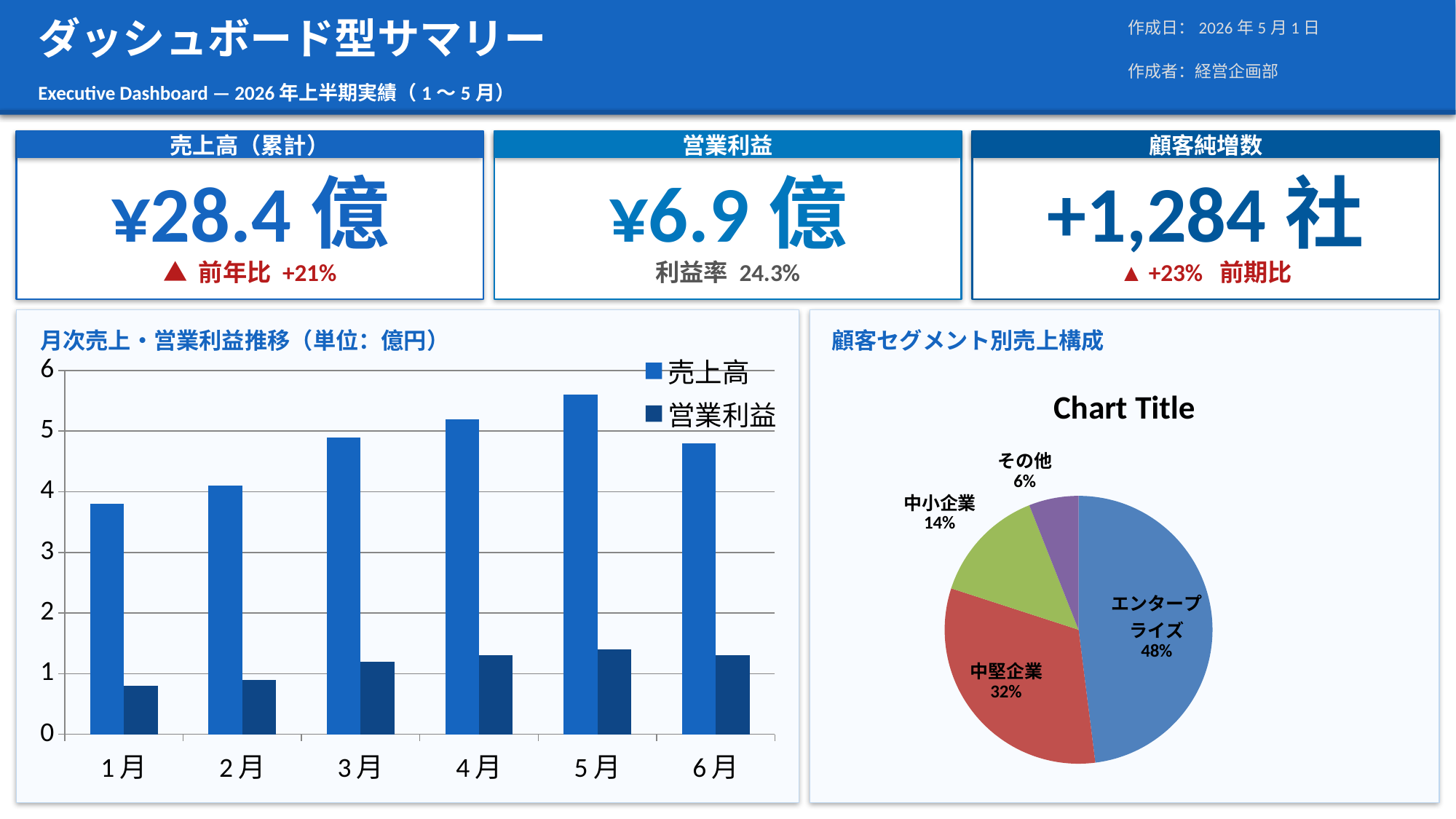

ダッシュボード型サマリー
作成日：2026年5月1日
作成者：経営企画部
Executive Dashboard — 2026年上半期実績（1〜5月）

売上高（累計）
営業利益
顧客純増数

¥28.4億
¥6.9億
+1,284社
▲ 前年比 +21%
利益率 24.3%
▲ +23%  前期比

月次売上・営業利益推移（単位：億円）
顧客セグメント別売上構成

### Chart

| Category | 売上高 | 営業利益 |
|---|---|---|
| 1月 | 3.8 | 0.8 |
| 2月 | 4.1 | 0.9 |
| 3月 | 4.9 | 1.2 |
| 4月 | 5.2 | 1.3 |
| 5月 | 5.6 | 1.4 |
| 6月 | 4.8 | 1.3 |

### Chart:

| Category |  |
|---|---|
| エンタープライズ | 48.0 |
| 中堅企業 | 32.0 |
| 中小企業 | 14.0 |
| その他 | 6.0 |